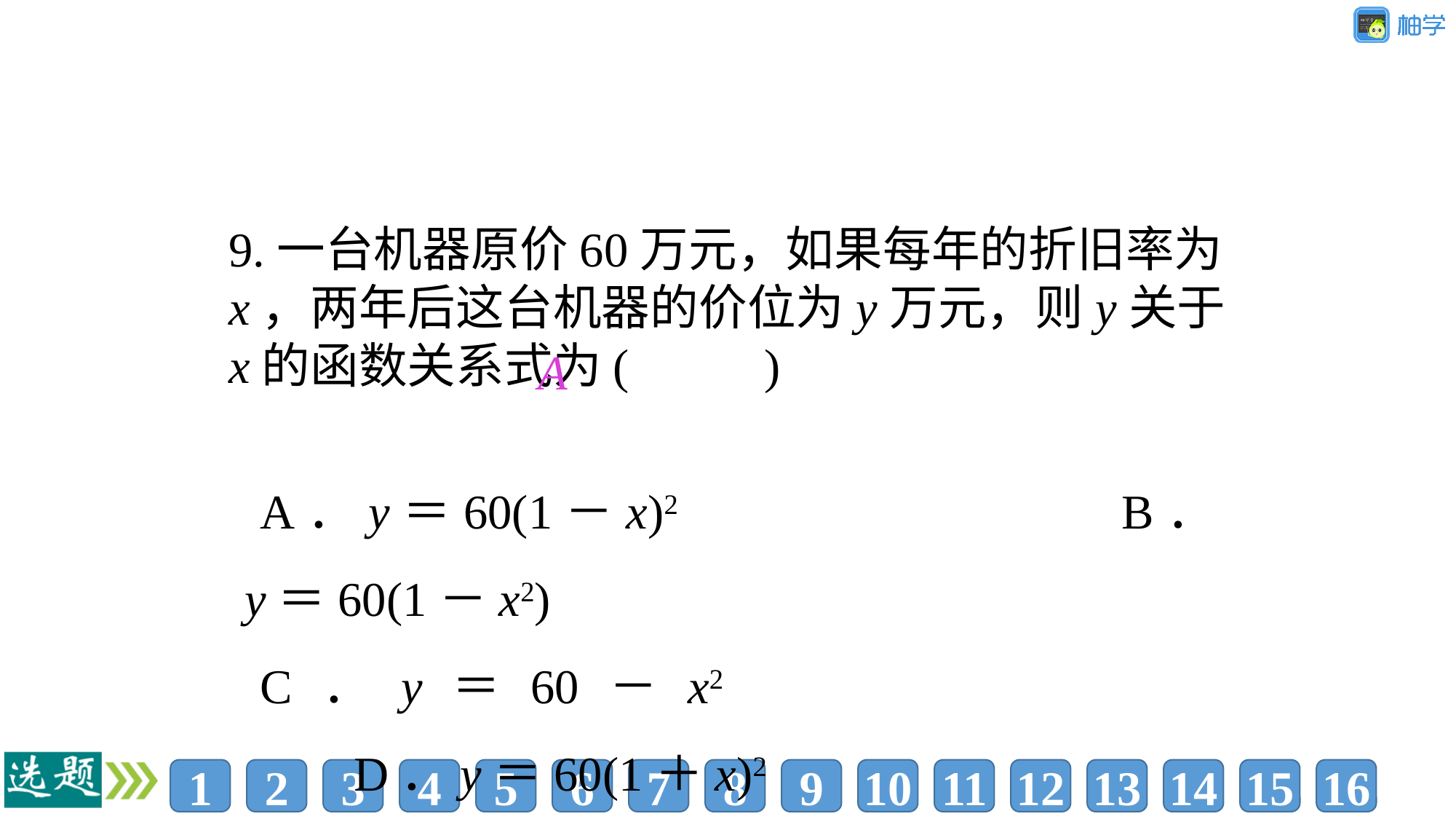

9.一台机器原价60万元，如果每年的折旧率为x，两年后这台机器的价位为y万元，则y关于x的函数关系式为(%////%)

A．y＝60(1－x)2					B．y＝60(1－x2)
C．y＝60－x2						D．y＝60(1＋x)2
A